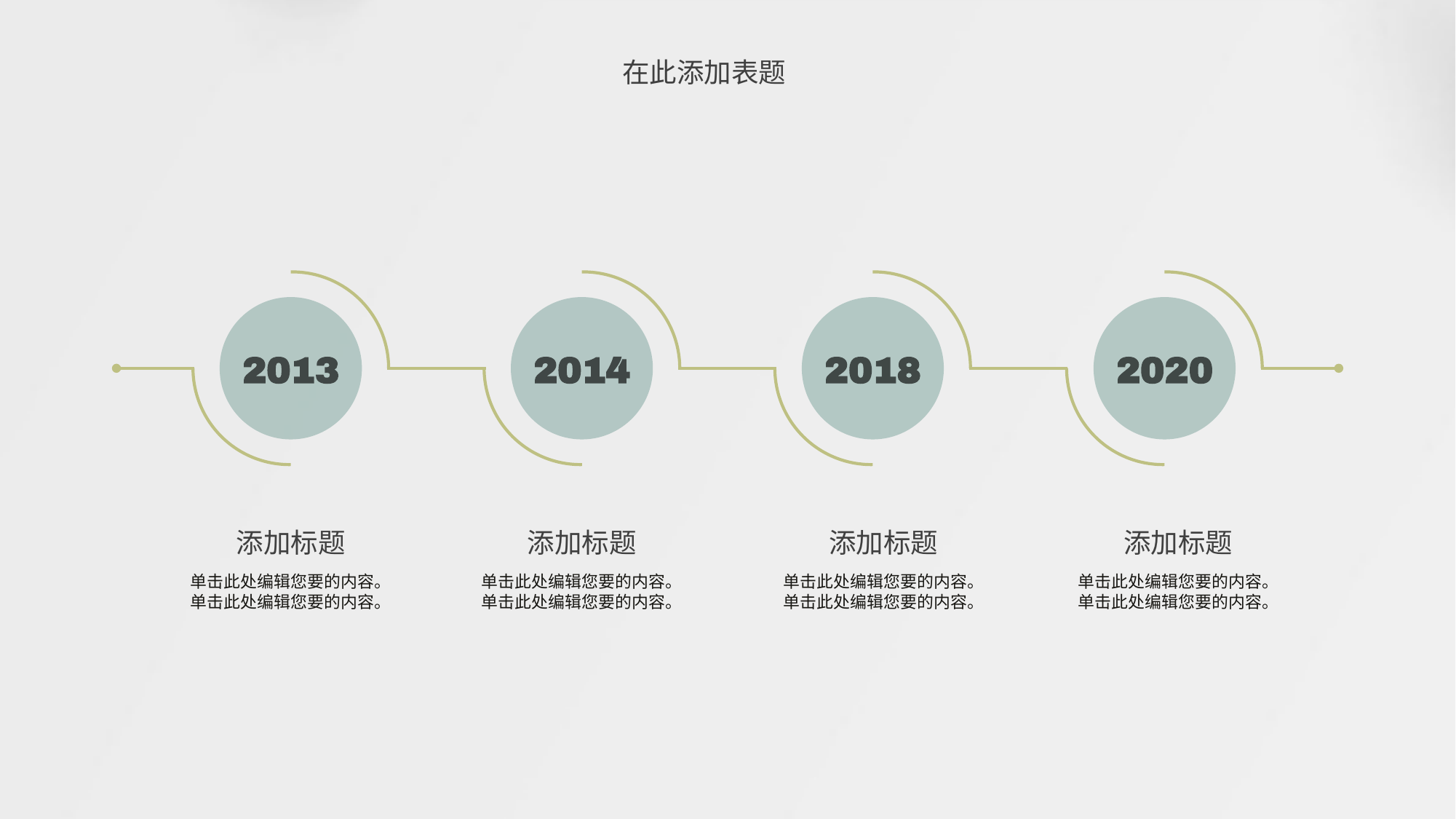

在此添加表题

2013
2014
2018
2020

添加标题
单击此处编辑您要的内容。单击此处编辑您要的内容。
添加标题
单击此处编辑您要的内容。单击此处编辑您要的内容。
添加标题
单击此处编辑您要的内容。单击此处编辑您要的内容。
添加标题
单击此处编辑您要的内容。单击此处编辑您要的内容。